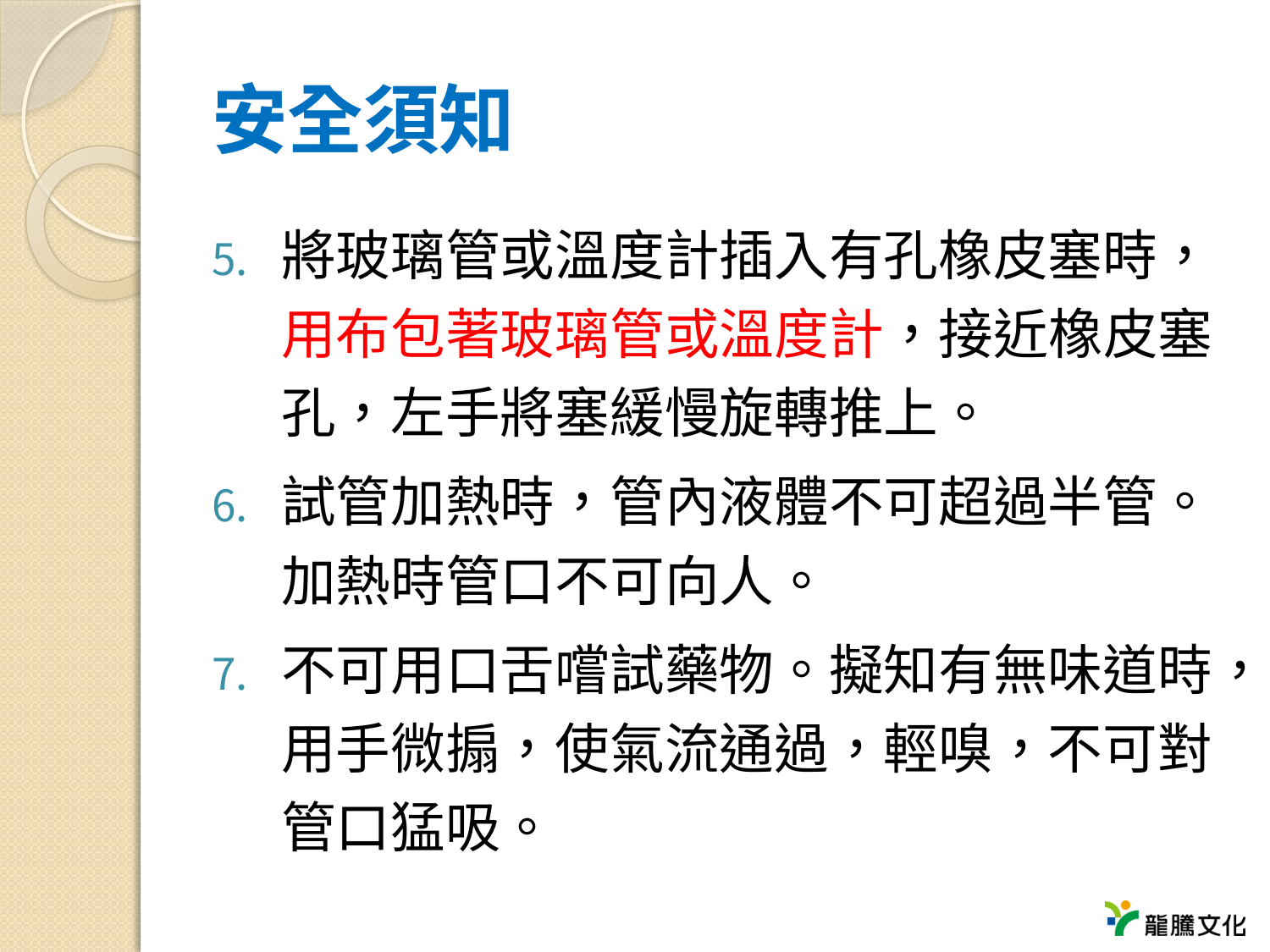

# 安全須知
將玻璃管或溫度計插入有孔橡皮塞時，用布包著玻璃管或溫度計，接近橡皮塞孔，左手將塞緩慢旋轉推上。
試管加熱時，管內液體不可超過半管。加熱時管口不可向人。
不可用口舌嚐試藥物。擬知有無味道時，用手微搧，使氣流通過，輕嗅，不可對管口猛吸。